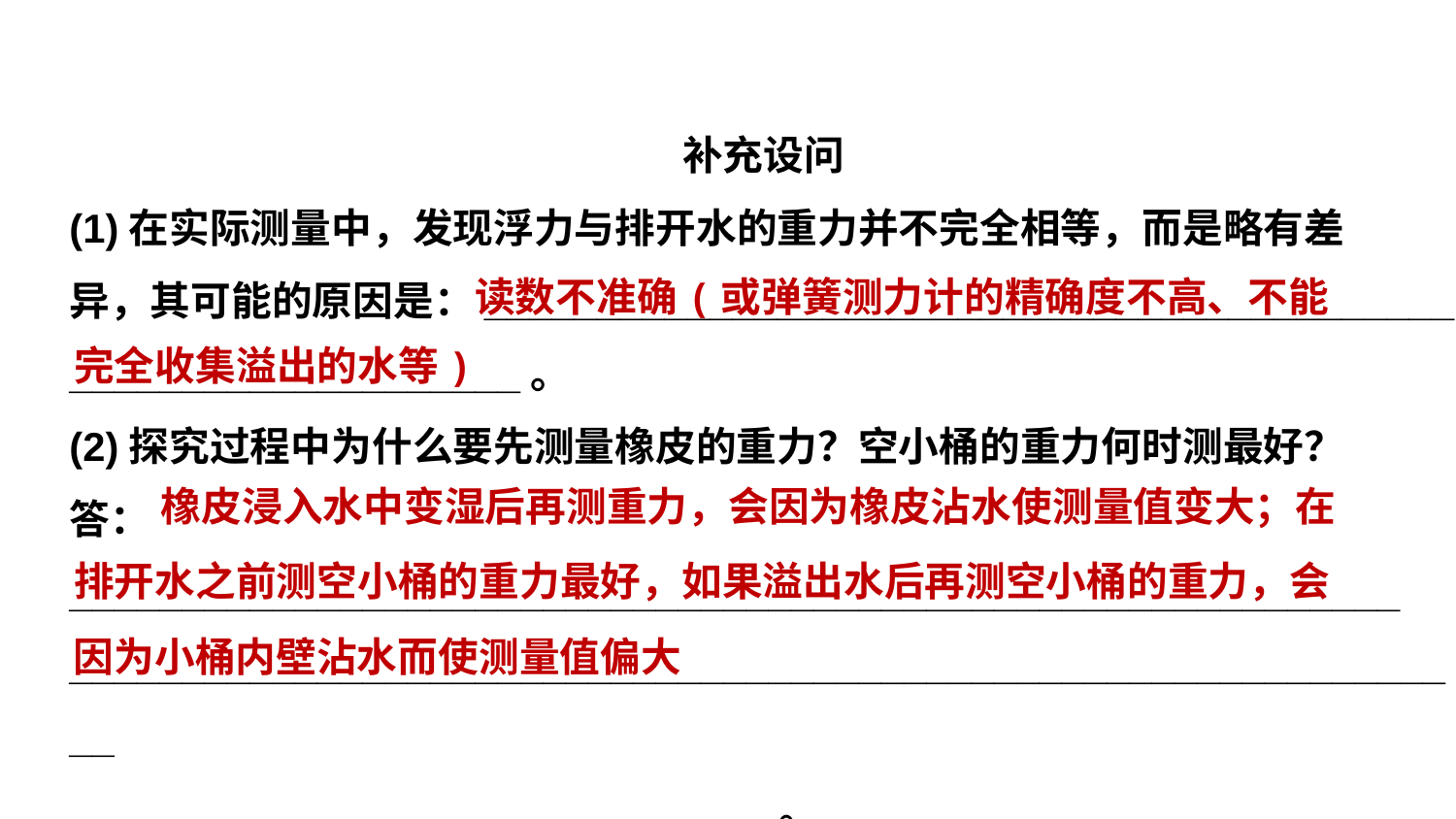

补充设问
(1)在实际测量中，发现浮力与排开水的重力并不完全相等，而是略有差
异，其可能的原因是：___________________________________________
____________________。
(2)探究过程中为什么要先测量橡皮的重力？空小桶的重力何时测最好？
答：___________________________________________________________
_______________________________________________________________
_______________________________。
读数不准确(或弹簧测力计的精确度不高、不能
完全收集溢出的水等)
橡皮浸入水中变湿后再测重力，会因为橡皮沾水使测量值变大；在
排开水之前测空小桶的重力最好，如果溢出水后再测空小桶的重力，会
因为小桶内壁沾水而使测量值偏大